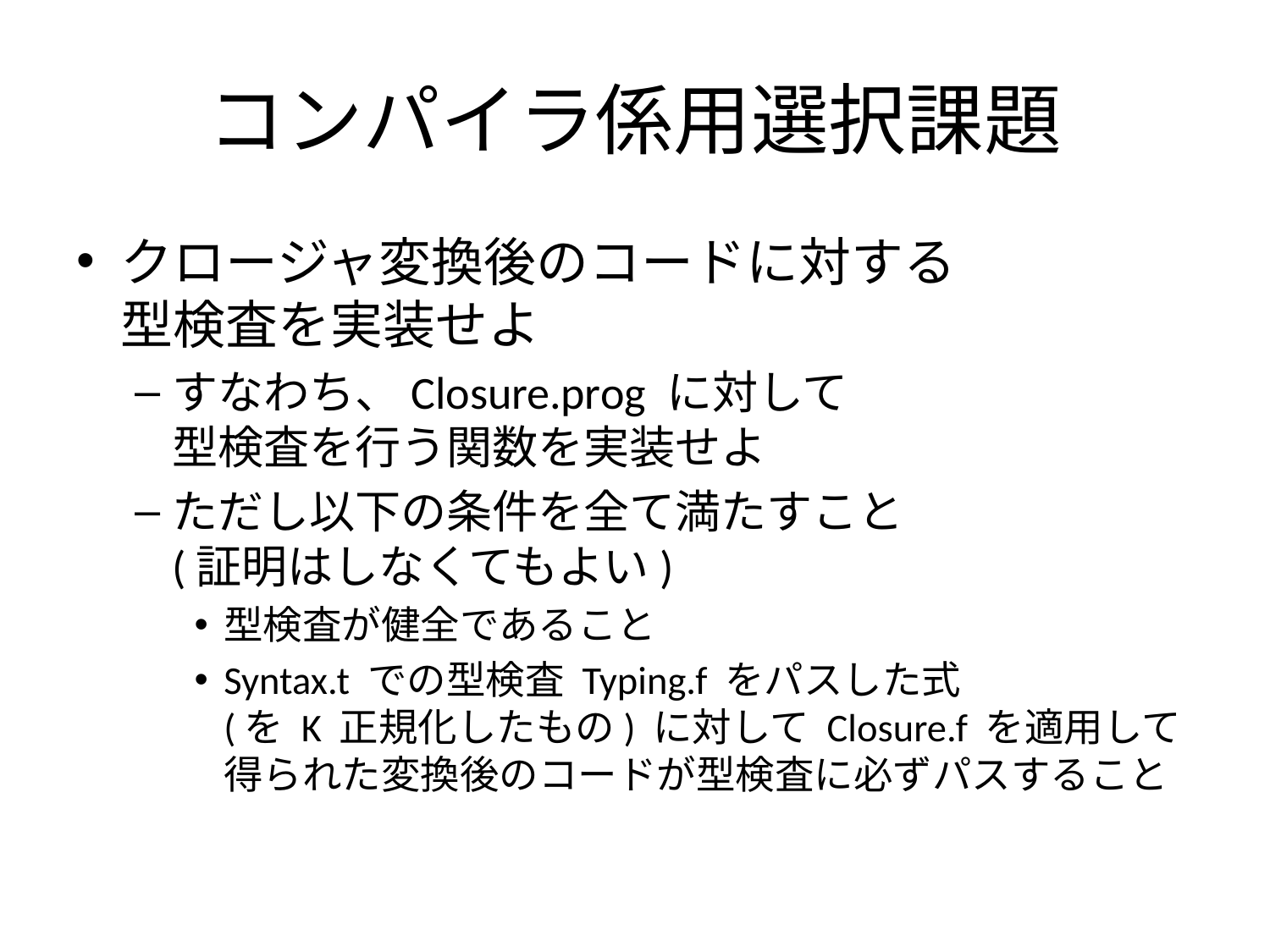

# コンパイラ係用選択課題
クロージャ変換後のコードに対する
型検査を実装せよ
すなわち、Closure.prog に対して
型検査を行う関数を実装せよ
ただし以下の条件を全て満たすこと
(証明はしなくてもよい)
型検査が健全であること
Syntax.t での型検査 Typing.f をパスした式
(を K 正規化したもの) に対して Closure.f を適用して
得られた変換後のコードが型検査に必ずパスすること